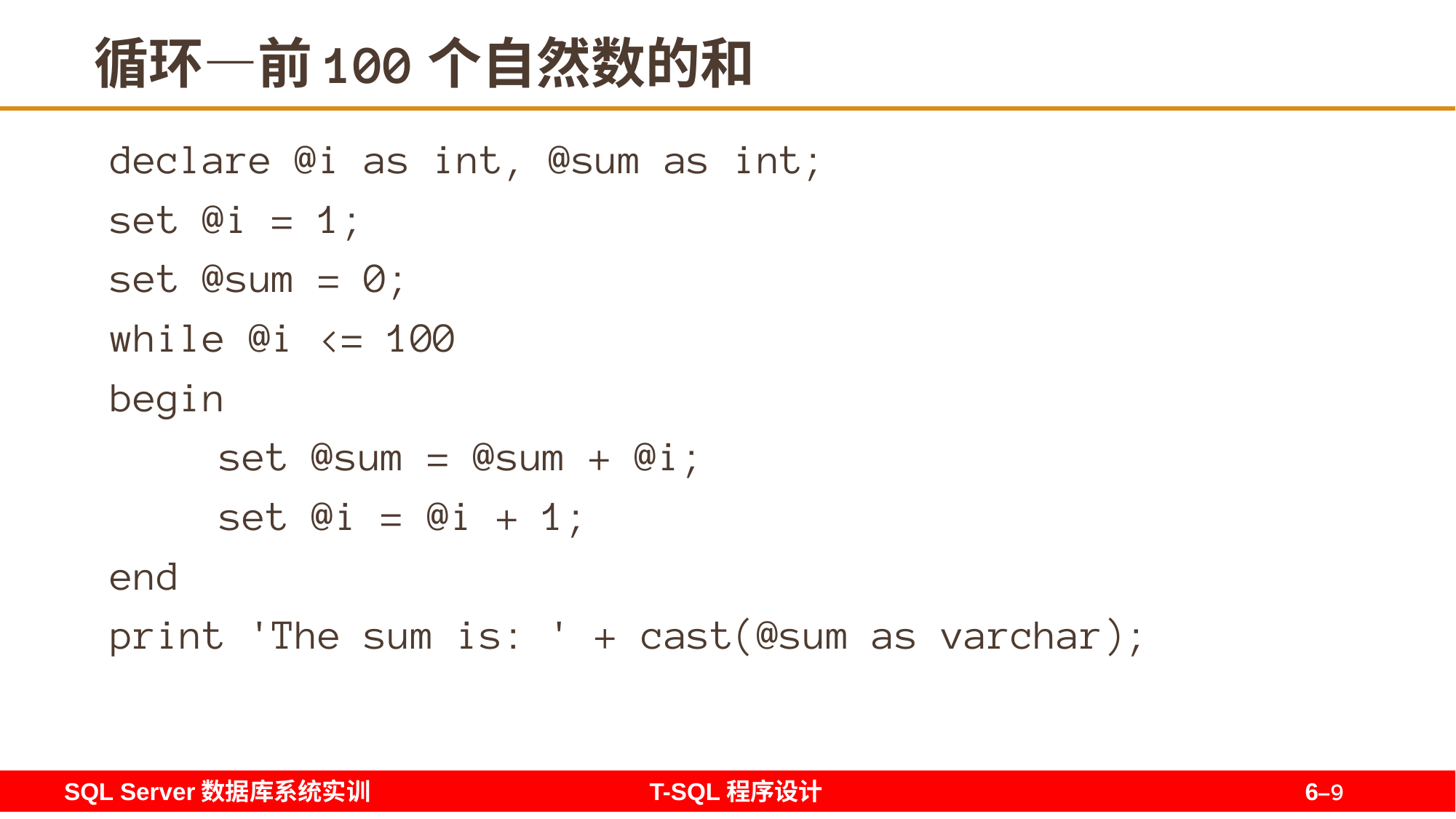

9
# 循环—前100个自然数的和
declare @i as int, @sum as int;
set @i = 1;
set @sum = 0;
while @i <= 100
begin
	set @sum = @sum + @i;
	set @i = @i + 1;
end
print 'The sum is: ' + cast(@sum as varchar);